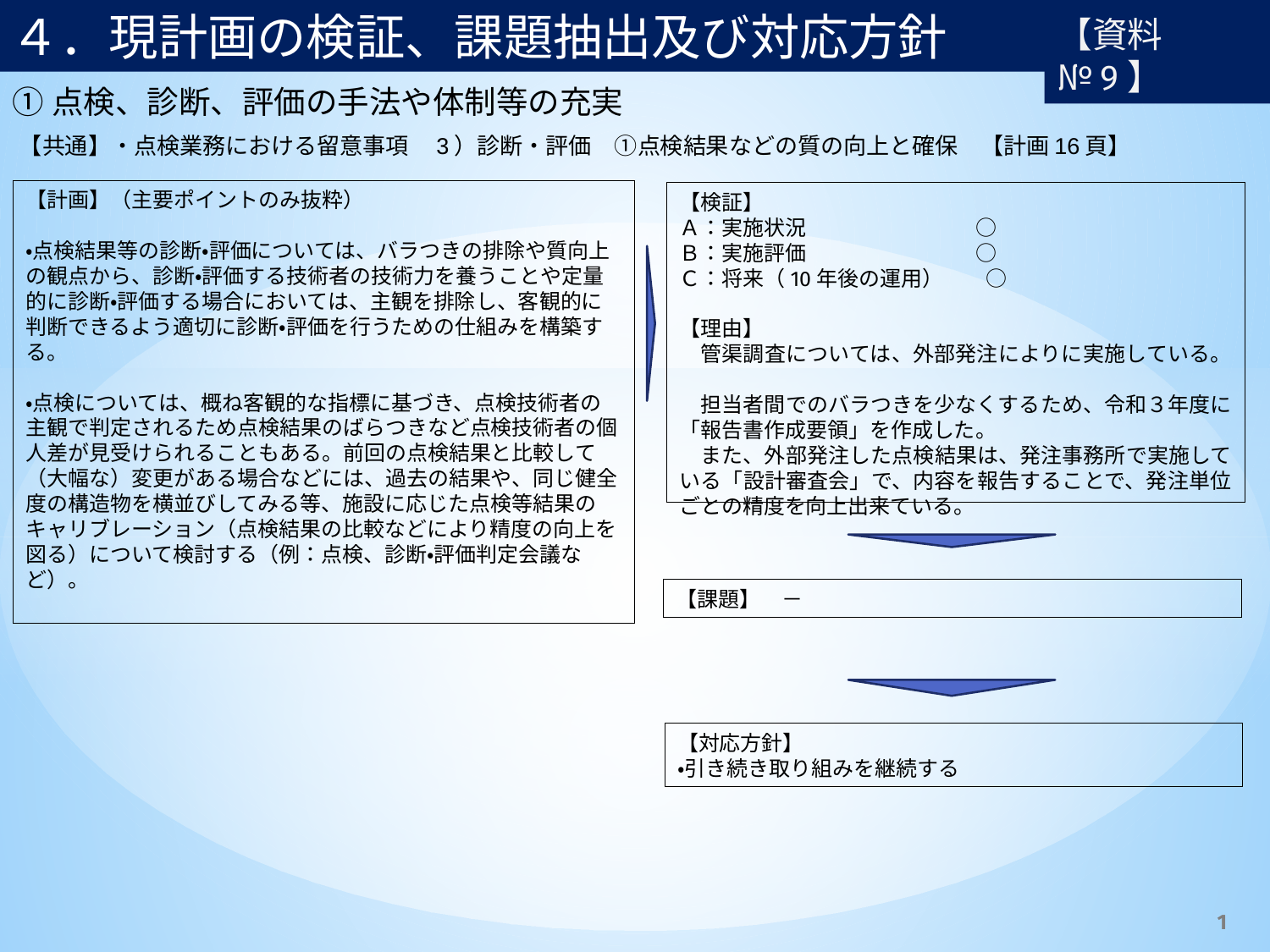

４．現計画の検証、課題抽出及び対応方針
【資料№9】
①点検、診断、評価の手法や体制等の充実
【共通】・点検業務における留意事項　3）診断・評価　①点検結果などの質の向上と確保　【計画16頁】
【計画】（主要ポイントのみ抜粋）

・点検結果等の診断・評価については、バラつきの排除や質向上の観点から、診断・評価する技術者の技術力を養うことや定量的に診断・評価する場合においては、主観を排除し、客観的に判断できるよう適切に診断・評価を行うための仕組みを構築する。

・点検については、概ね客観的な指標に基づき、点検技術者の主観で判定されるため点検結果のばらつきなど点検技術者の個人差が見受けられることもある。前回の点検結果と比較して（大幅な）変更がある場合などには、過去の結果や、同じ健全度の構造物を横並びしてみる等、施設に応じた点検等結果のキャリブレーション（点検結果の比較などにより精度の向上を図る）について検討する（例：点検、診断・評価判定会議など）。

【検証】
Ａ：実施状況　　　　　　　　○
Ｂ：実施評価　　　　　　　　○
Ｃ：将来（10年後の運用）　　○

【理由】
　管渠調査については、外部発注によりに実施している。
　担当者間でのバラつきを少なくするため、令和３年度に「報告書作成要領」を作成した。
　また、外部発注した点検結果は、発注事務所で実施している「設計審査会」で、内容を報告することで、発注単位ごとの精度を向上出来ている。

【課題】　－

【対応方針】
・引き続き取り組みを継続する
1